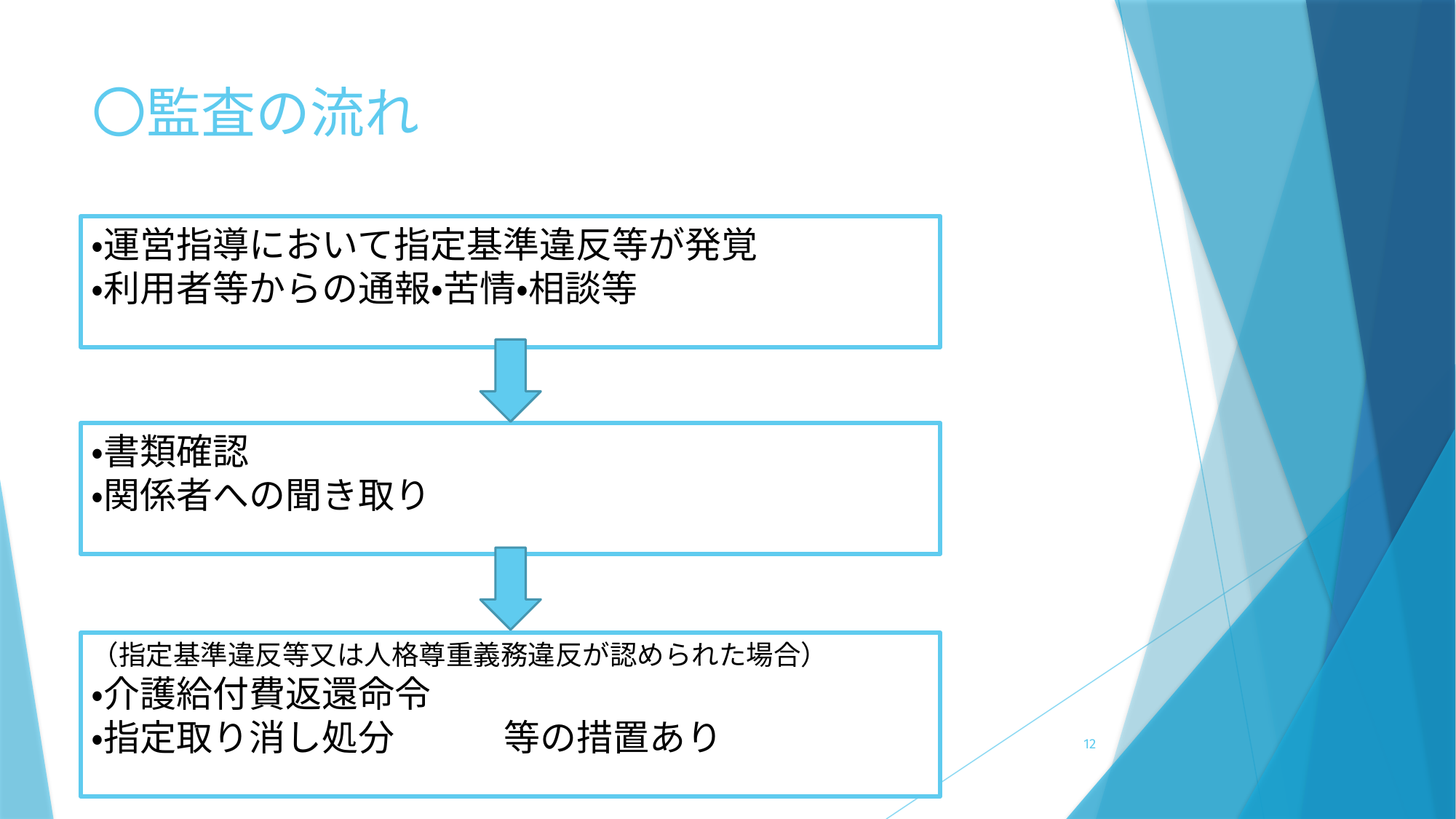

# 〇監査の流れ
・運営指導において指定基準違反等が発覚
・利用者等からの通報・苦情・相談等

・書類確認
・関係者への聞き取り

（指定基準違反等又は人格尊重義務違反が認められた場合）
・介護給付費返還命令
・指定取り消し処分　　　等の措置あり

12